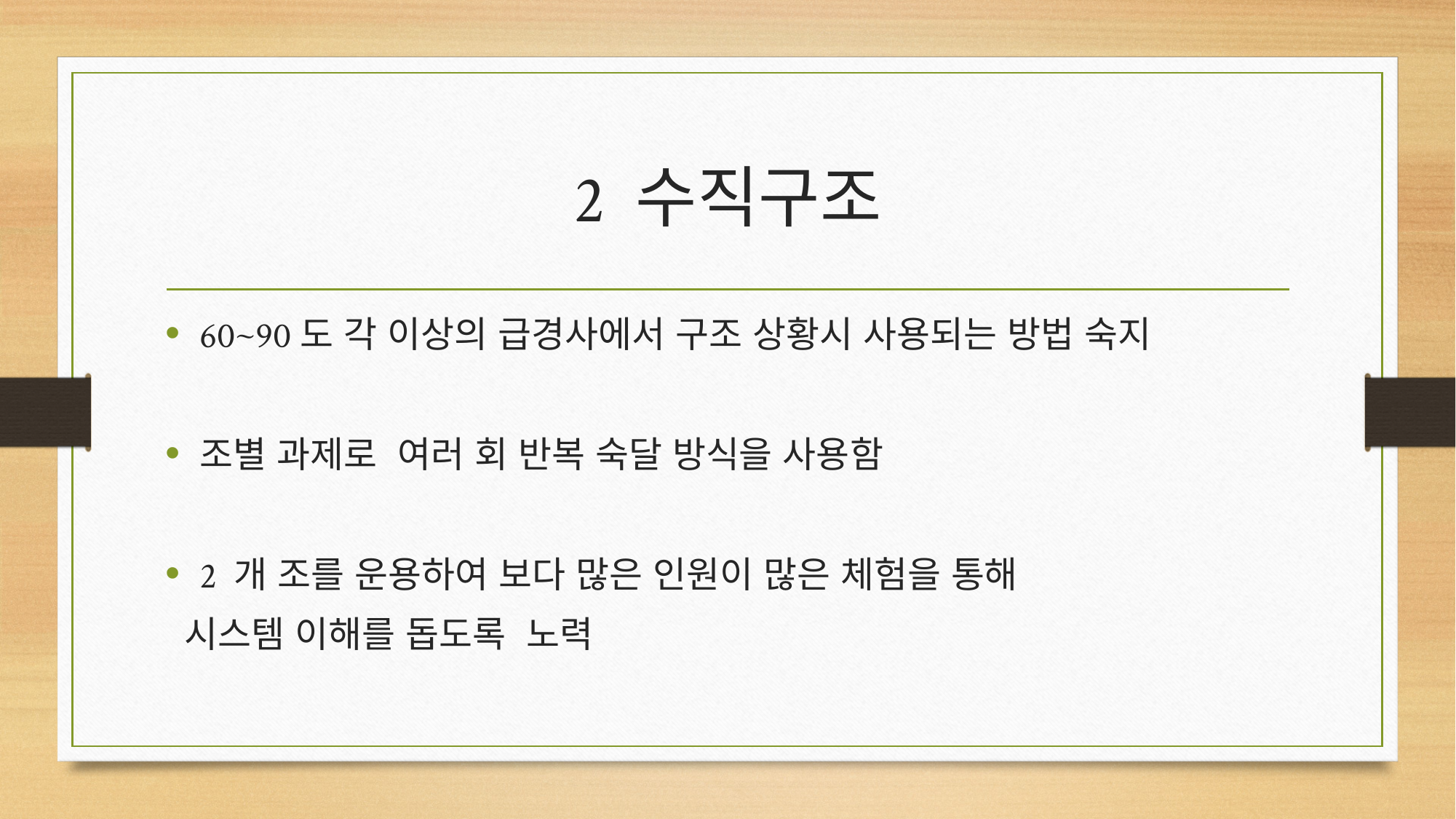

# 2 수직구조
60~90도 각 이상의 급경사에서 구조 상황시 사용되는 방법 숙지

조별 과제로  여러 회 반복 숙달 방식을 사용함

2 개 조를 운용하여 보다 많은 인원이 많은 체험을 통해
 시스템 이해를 돕도록  노력